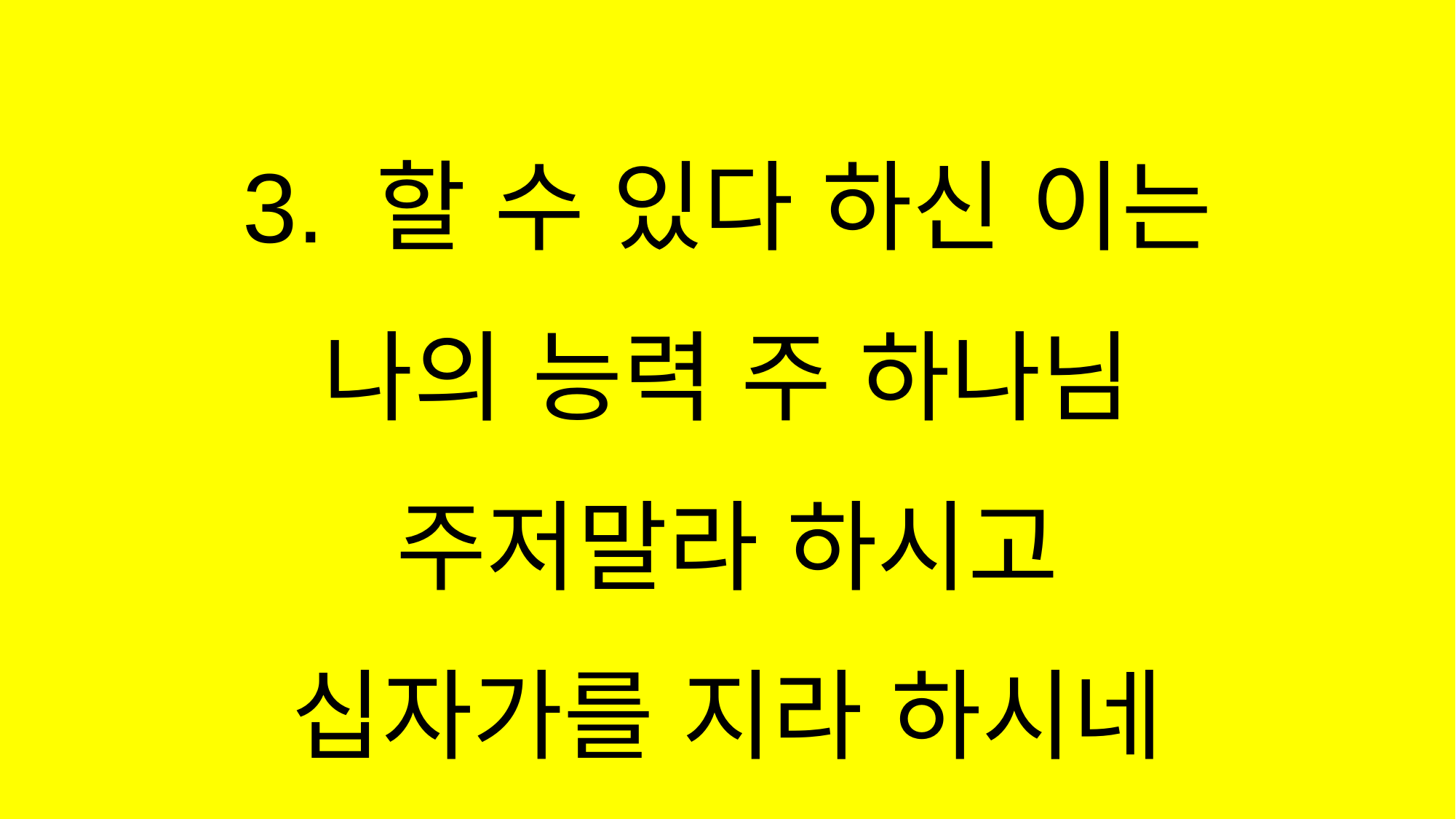

#
3. 할 수 있다 하신 이는

나의 능력 주 하나님

주저말라 하시고

십자가를 지라 하시네